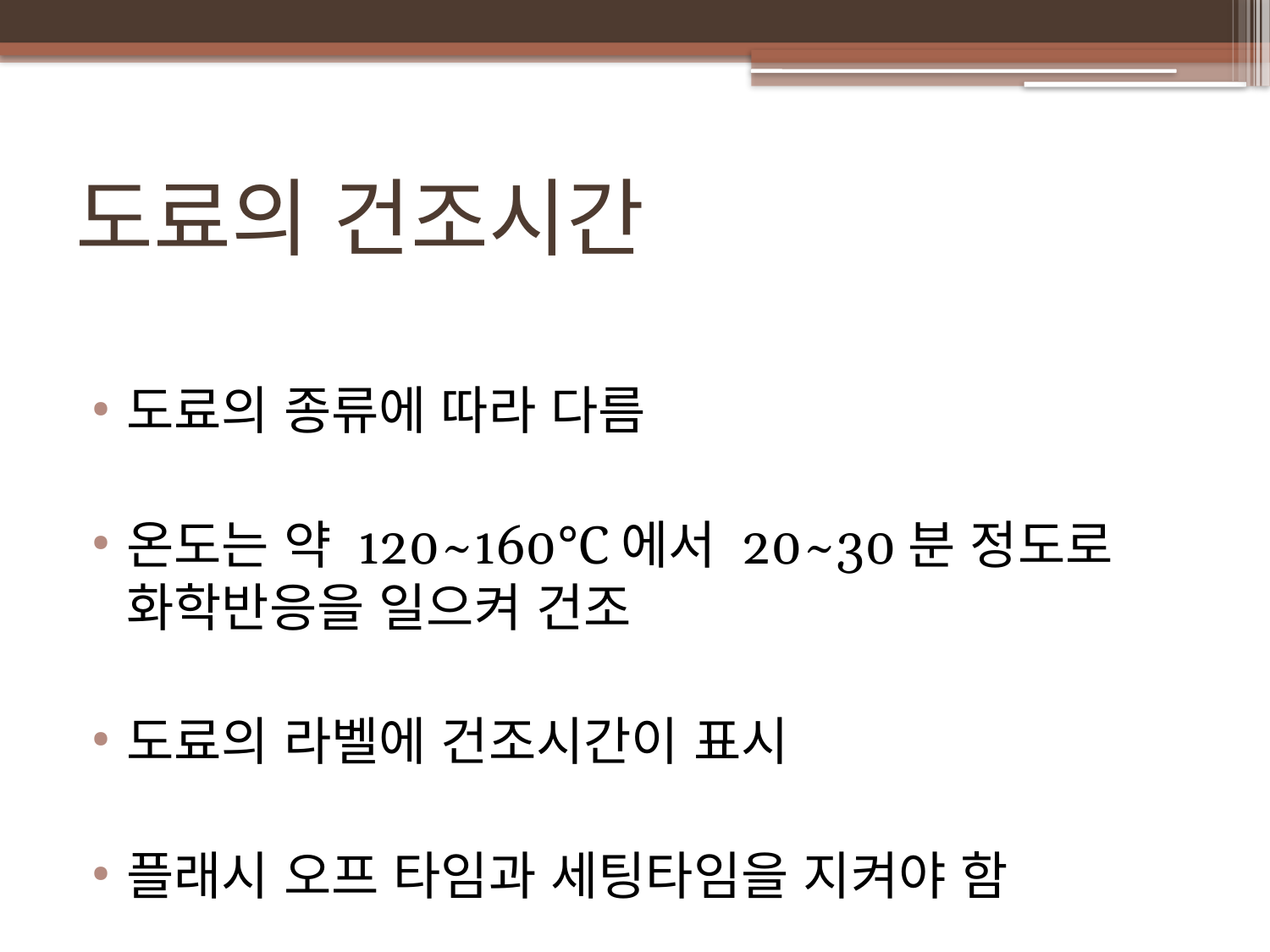

# 도료의 건조시간

도료의 종류에 따라 다름

온도는 약 120~160℃에서 20~30분 정도로 화학반응을 일으켜 건조

도료의 라벨에 건조시간이 표시

플래시 오프 타임과 세팅타임을 지켜야 함